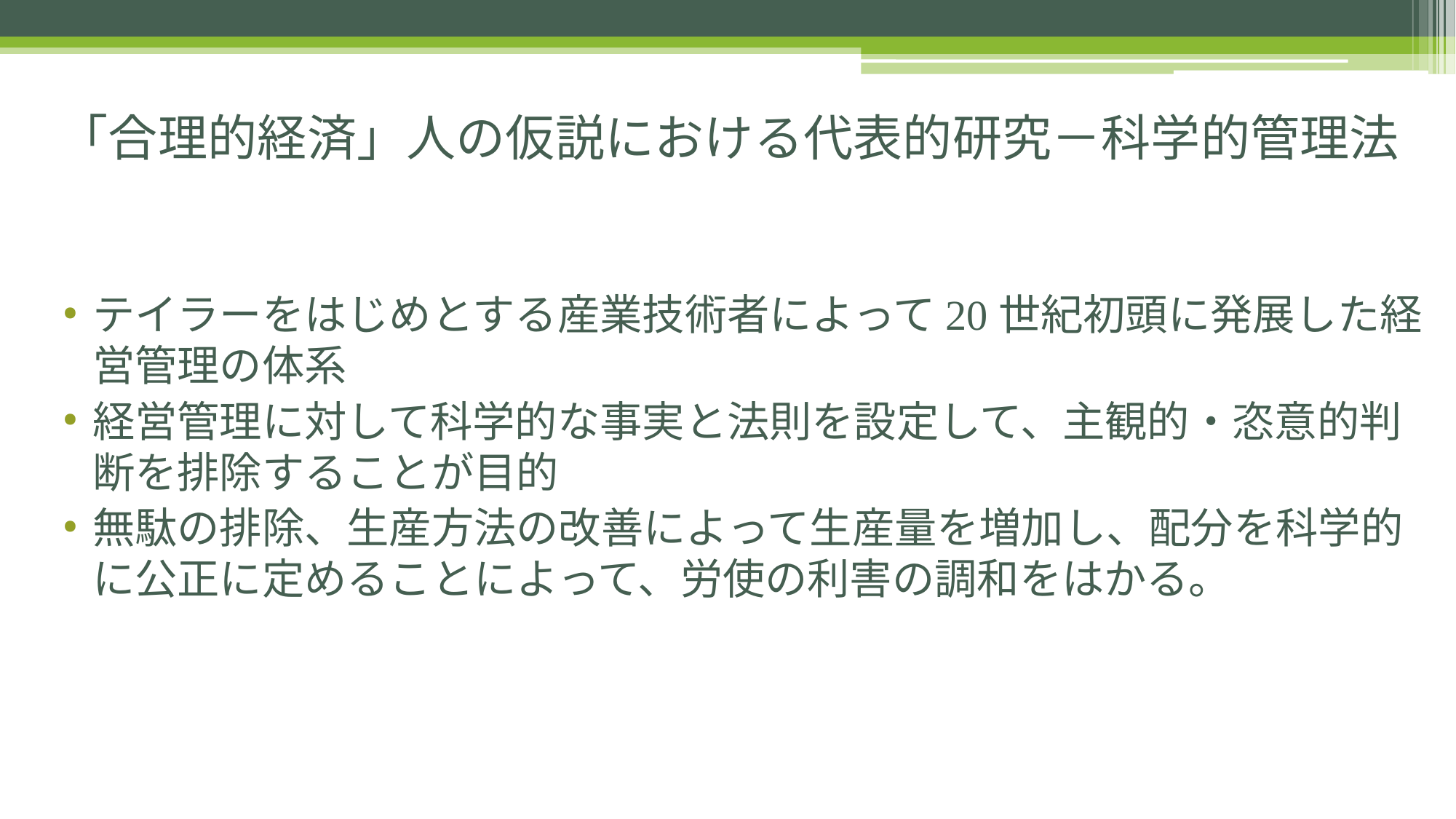

# 「合理的経済」人の仮説における代表的研究－科学的管理法
テイラーをはじめとする産業技術者によって20世紀初頭に発展した経営管理の体系
経営管理に対して科学的な事実と法則を設定して、主観的・恣意的判断を排除することが目的
無駄の排除、生産方法の改善によって生産量を増加し、配分を科学的に公正に定めることによって、労使の利害の調和をはかる。